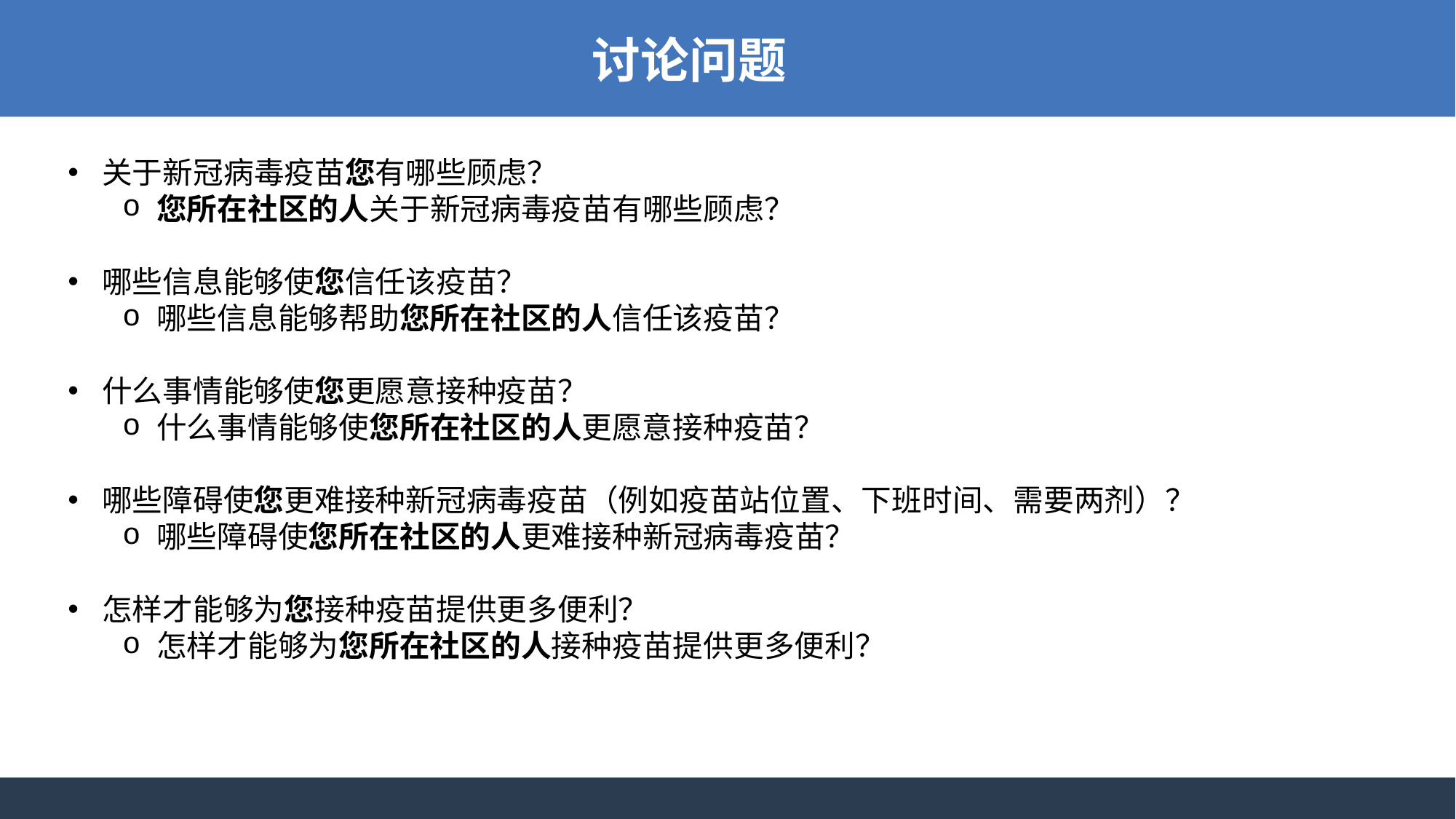

讨论问题
关于新冠病毒疫苗您有哪些顾虑？
您所在社区的人关于新冠病毒疫苗有哪些顾虑？

哪些信息能够使您信任该疫苗？
哪些信息能够帮助您所在社区的人信任该疫苗？

什么事情能够使您更愿意接种疫苗？
什么事情能够使您所在社区的人更愿意接种疫苗？

哪些障碍使您更难接种新冠病毒疫苗（例如疫苗站位置、下班时间、需要两剂）？
哪些障碍使您所在社区的人更难接种新冠病毒疫苗？

怎样才能够为您接种疫苗提供更多便利？
怎样才能够为您所在社区的人接种疫苗提供更多便利？